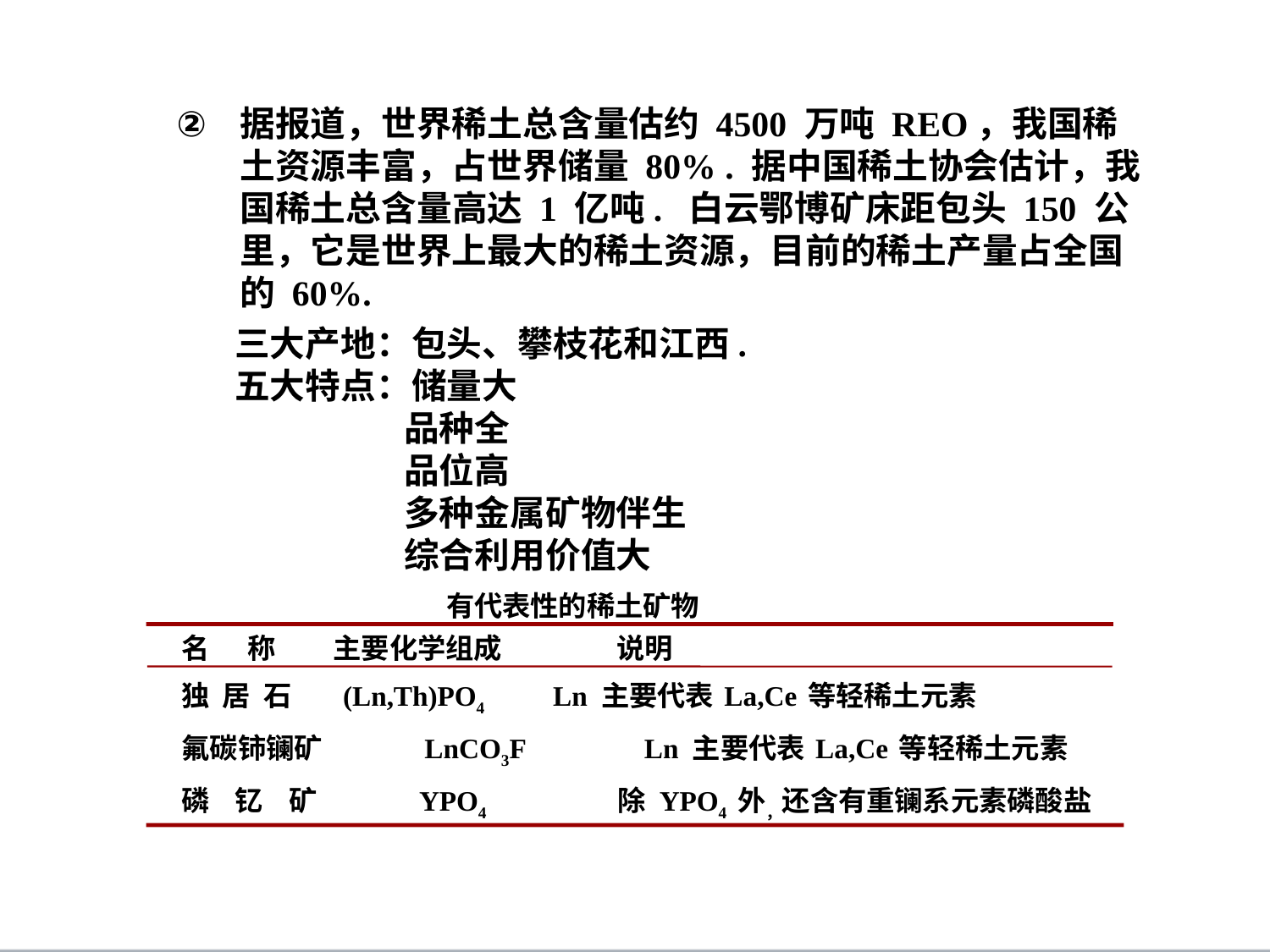

据报道，世界稀土总含量估约 4500 万吨 REO，我国稀土资源丰富，占世界储量 80% . 据中国稀土协会估计，我国稀土总含量高达 1 亿吨.  白云鄂博矿床距包头 150 公里，它是世界上最大的稀土资源，目前的稀土产量占全国的 60%.
三大产地：包头、攀枝花和江西.
五大特点：储量大
                    品种全
                    品位高
                    多种金属矿物伴生
                    综合利用价值大
有代表性的稀土矿物

名      称         主要化学组成                  说明
独  居  石       (Ln,Th)PO4                 Ln 主要代表 La,Ce 等轻稀土元素
氟碳铈镧矿               LnCO3F                 Ln 主要代表 La,Ce 等轻稀土元素
磷    钇    矿               YPO4                               除 YPO4 外，还含有重镧系元素磷酸盐